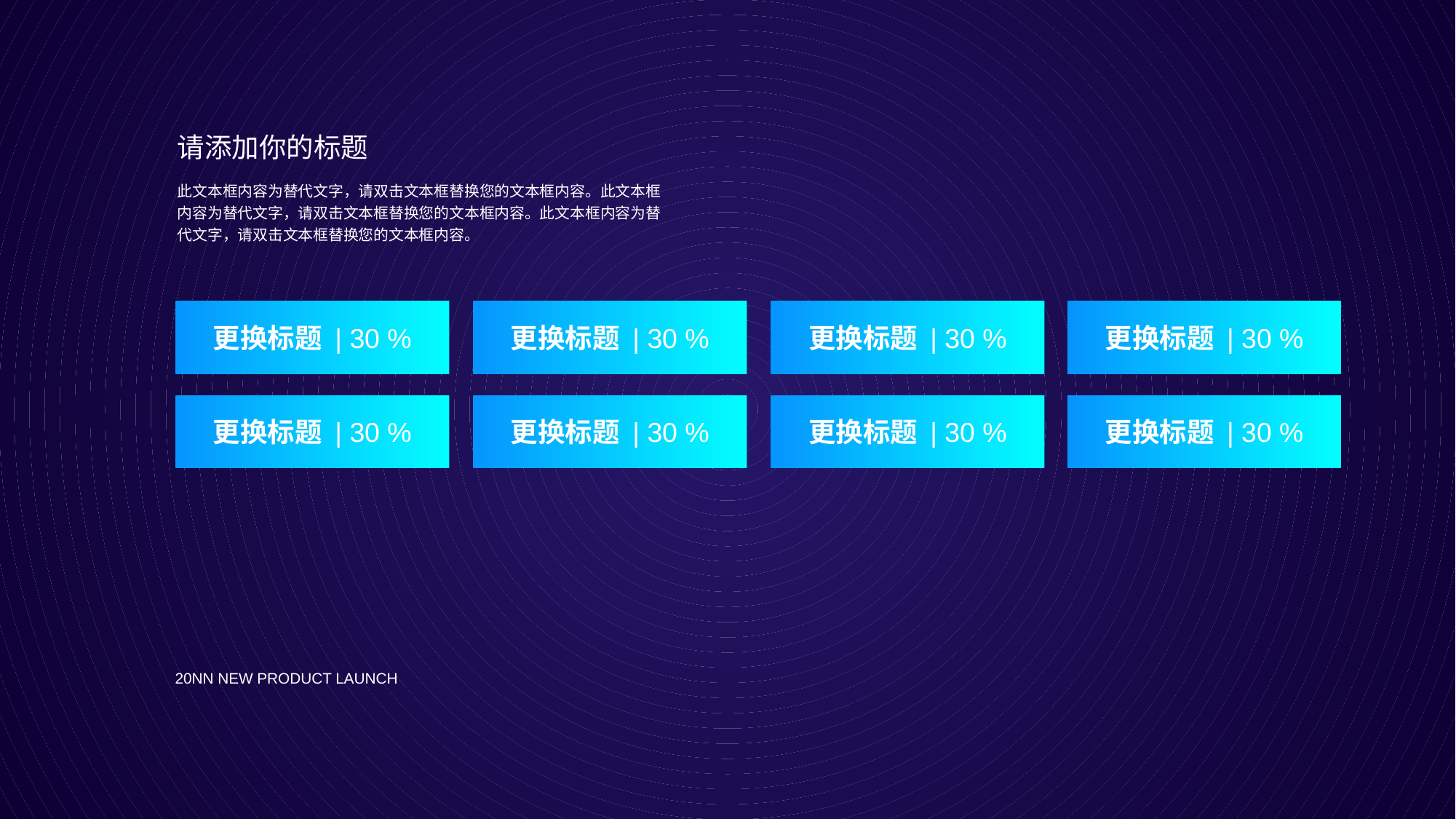

请添加你的标题
此文本框内容为替代文字，请双击文本框替换您的文本框内容。此文本框内容为替代文字，请双击文本框替换您的文本框内容。此文本框内容为替代文字，请双击文本框替换您的文本框内容。
更换标题 | 30 %
更换标题 | 30 %
更换标题 | 30 %
更换标题 | 30 %
更换标题 | 30 %
更换标题 | 30 %
更换标题 | 30 %
更换标题 | 30 %
20NN New product launch